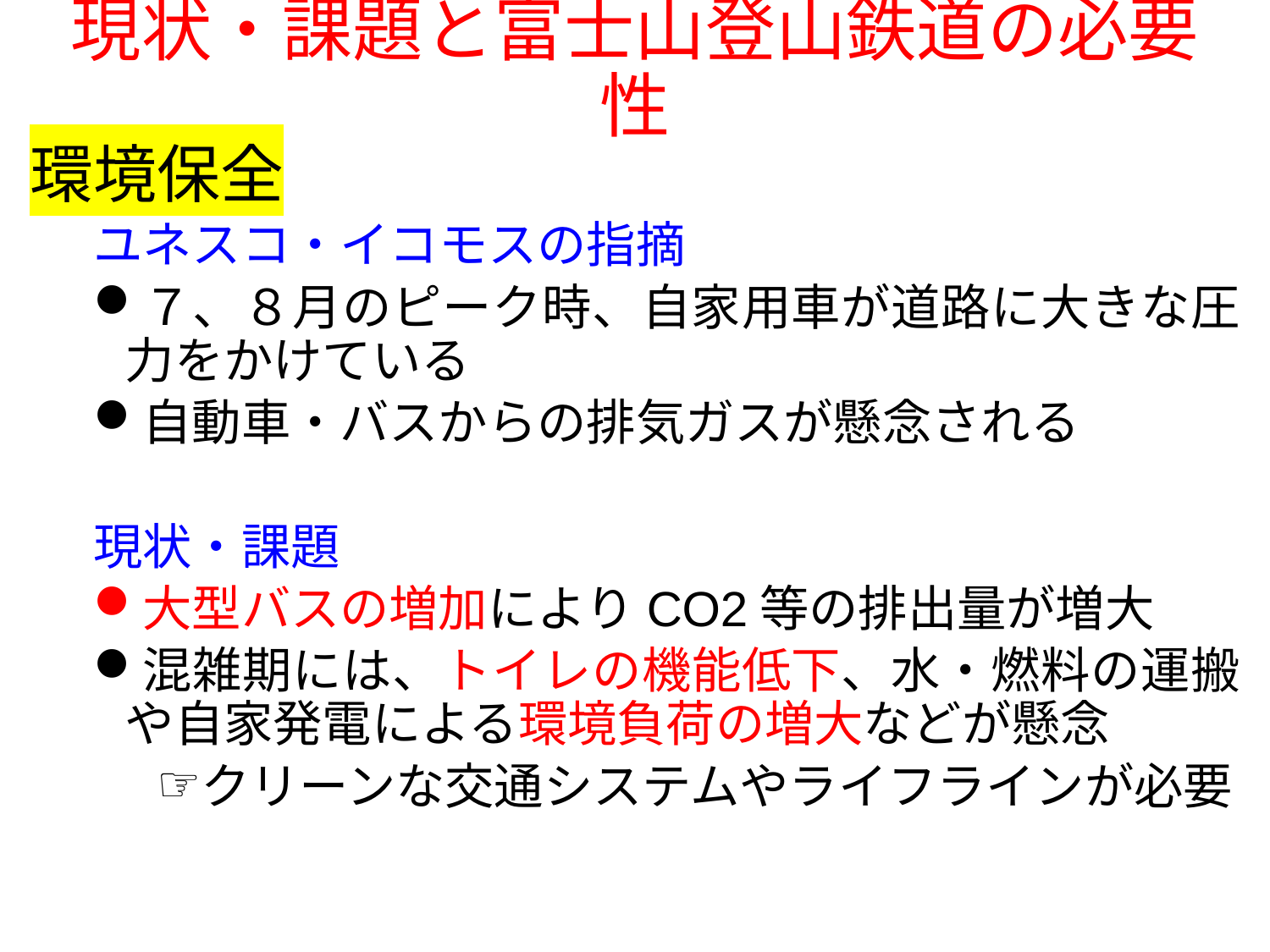

現状・課題と富士山登山鉄道の必要性
環境保全
ユネスコ・イコモスの指摘
７、８月のピーク時、自家用車が道路に大きな圧力をかけている
自動車・バスからの排気ガスが懸念される

現状・課題
大型バスの増加によりCO2等の排出量が増大
混雑期には、トイレの機能低下、水・燃料の運搬や自家発電による環境負荷の増大などが懸念
クリーンな交通システムやライフラインが必要